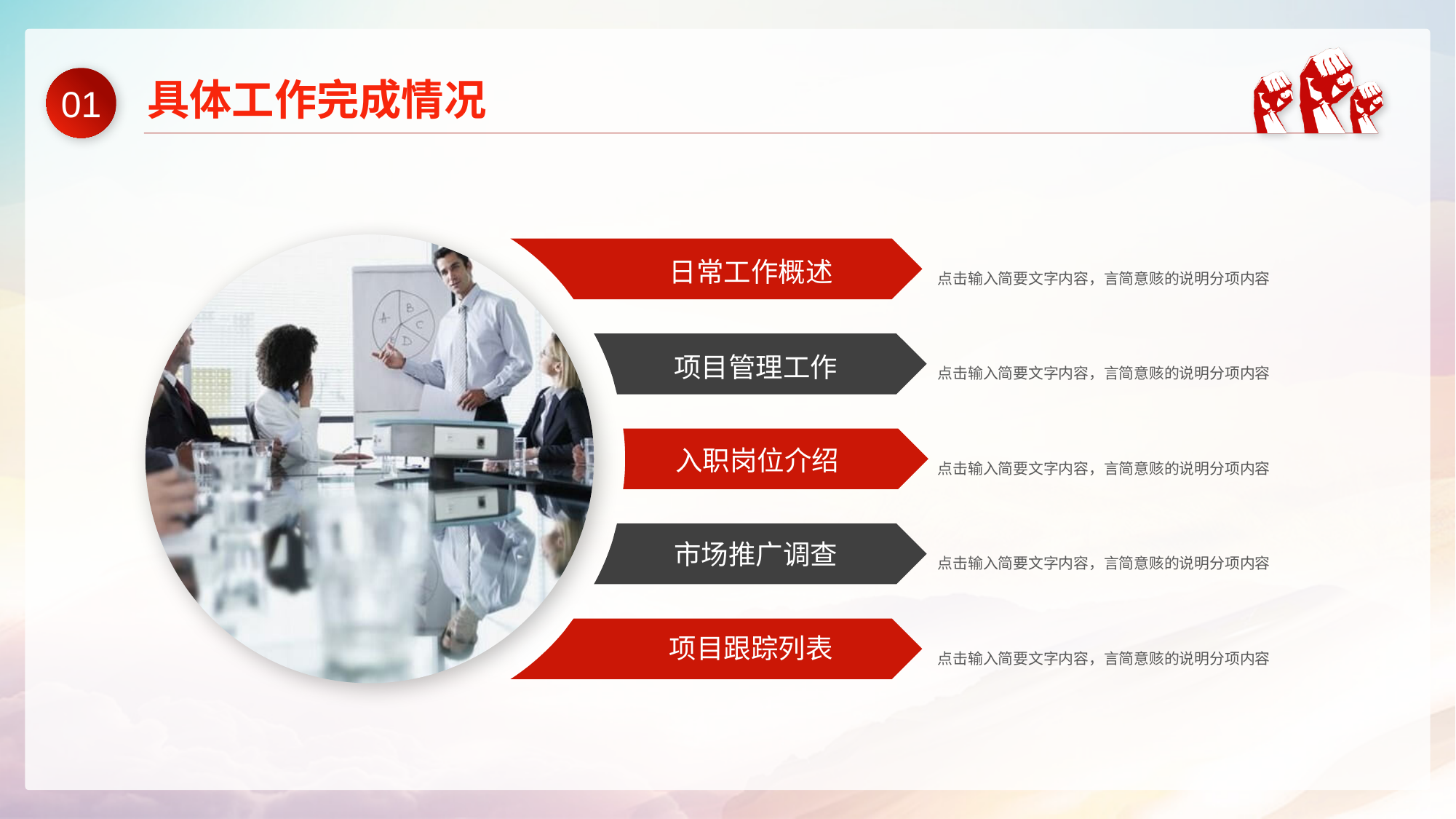

具体工作完成情况
01

日常工作概述
点击输入简要文字内容，言简意赅的说明分项内容

项目管理工作
点击输入简要文字内容，言简意赅的说明分项内容

入职岗位介绍
点击输入简要文字内容，言简意赅的说明分项内容

市场推广调查
点击输入简要文字内容，言简意赅的说明分项内容

项目跟踪列表
点击输入简要文字内容，言简意赅的说明分项内容